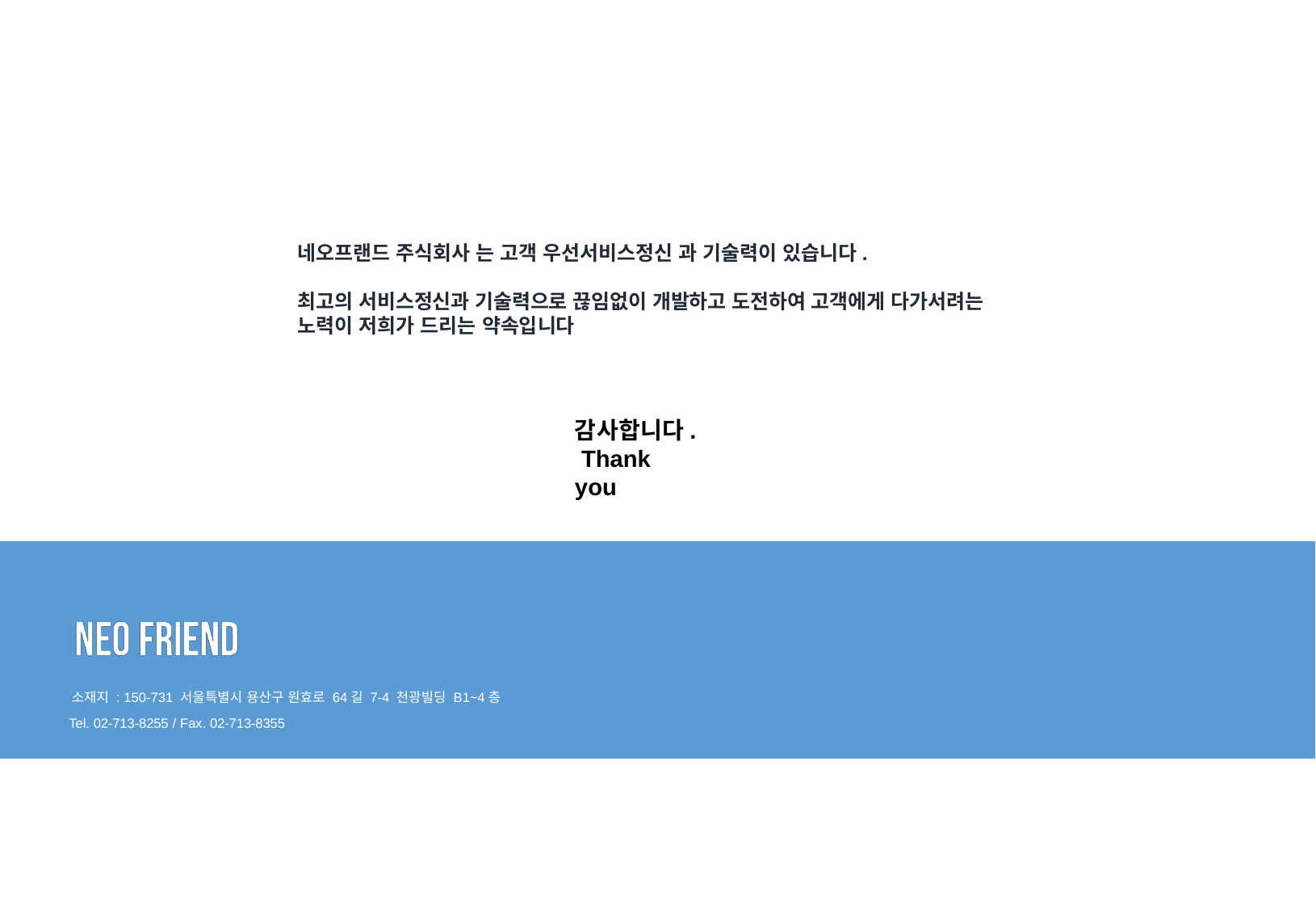

네오프랜드 주식회사 는 고객 우선서비스정신 과 기술력이 있습니다.
최고의 서비스정신과 기술력으로 끊임없이 개발하고 도전하여 고객에게 다가서려는
노력이 저희가 드리는 약속입니다
감사합니다.  Thank you

소재지 : 150-731 서울특별시 용산구 원효로 64길 7-4 천광빌딩 B1~4층
Tel. 02-713-8255 / Fax. 02-713-8355